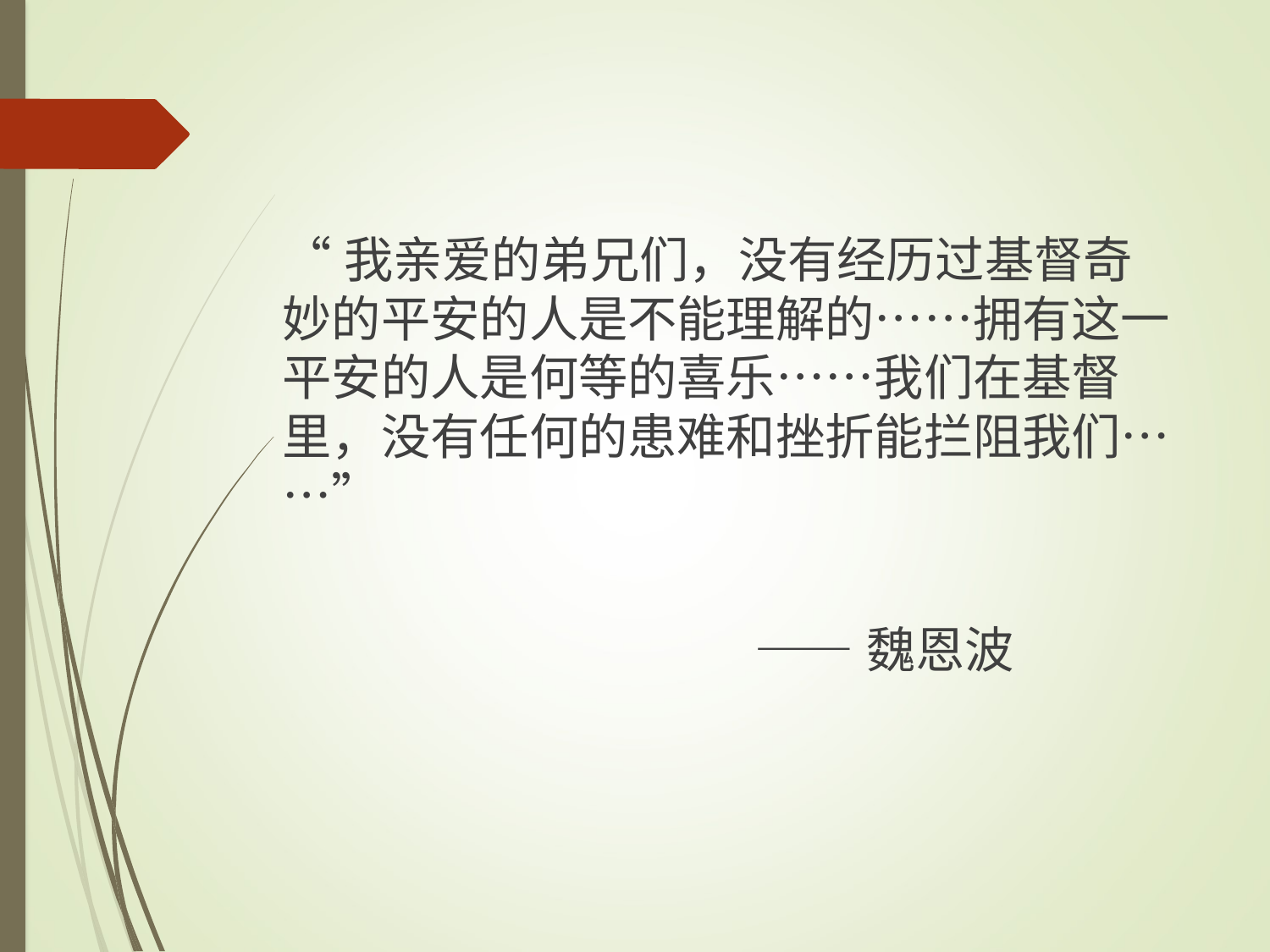

“我亲爱的弟兄们，没有经历过基督奇妙的平安的人是不能理解的……拥有这一平安的人是何等的喜乐……我们在基督里，没有任何的患难和挫折能拦阻我们……”

                                           ——魏恩波